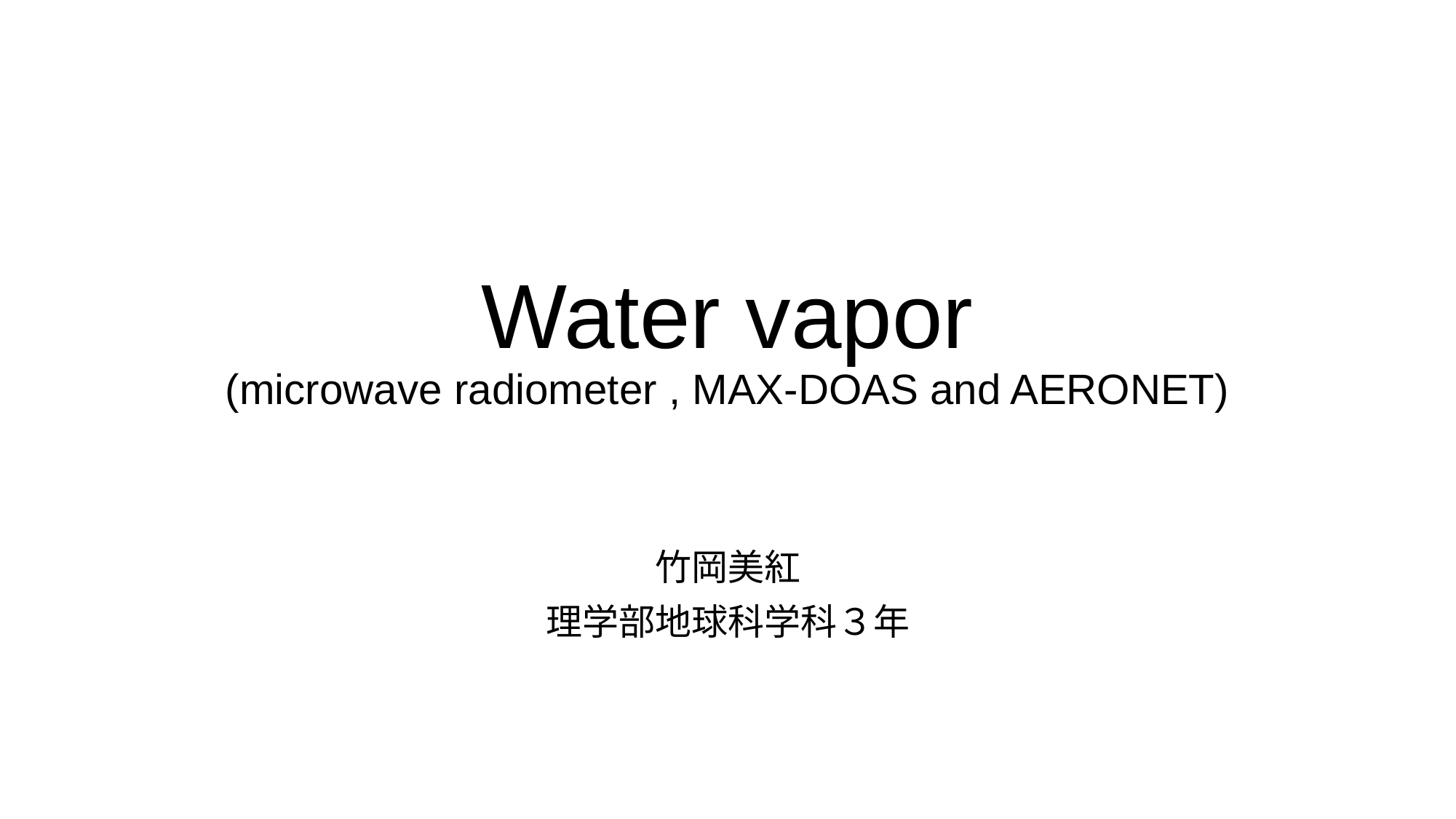

# Water vapor (microwave radiometer , MAX-DOAS and AERONET)

竹岡美紅
理学部地球科学科３年